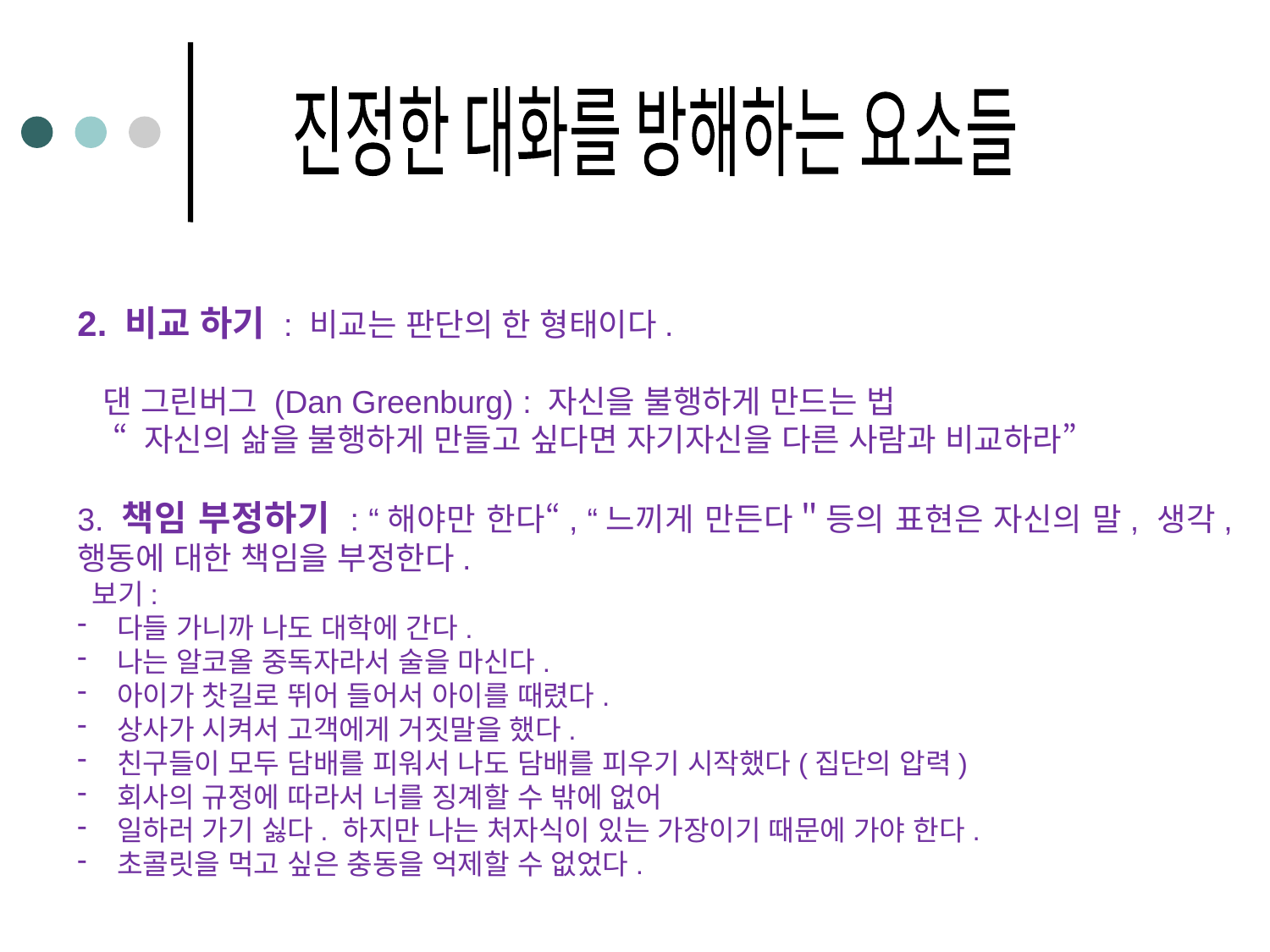

진정한 대화를 방해하는 요소들
2. 비교 하기 : 비교는 판단의 한 형태이다.

  댄 그린버그 (Dan Greenburg) : 자신을 불행하게 만드는 법
    “ 자신의 삶을 불행하게 만들고 싶다면 자기자신을 다른 사람과 비교하라”

3. 책임 부정하기 : “해야만 한다“, “느끼게 만든다＂등의 표현은 자신의 말, 생각, 행동에 대한 책임을 부정한다.
 보기:
다들 가니까 나도 대학에 간다.
나는 알코올 중독자라서 술을 마신다.
아이가 찻길로 뛰어 들어서 아이를 때렸다.
상사가 시켜서 고객에게 거짓말을 했다.
친구들이 모두 담배를 피워서 나도 담배를 피우기 시작했다(집단의 압력)
회사의 규정에 따라서 너를 징계할 수 밖에 없어
일하러 가기 싫다. 하지만 나는 처자식이 있는 가장이기 때문에 가야 한다.
초콜릿을 먹고 싶은 충동을 억제할 수 없었다.